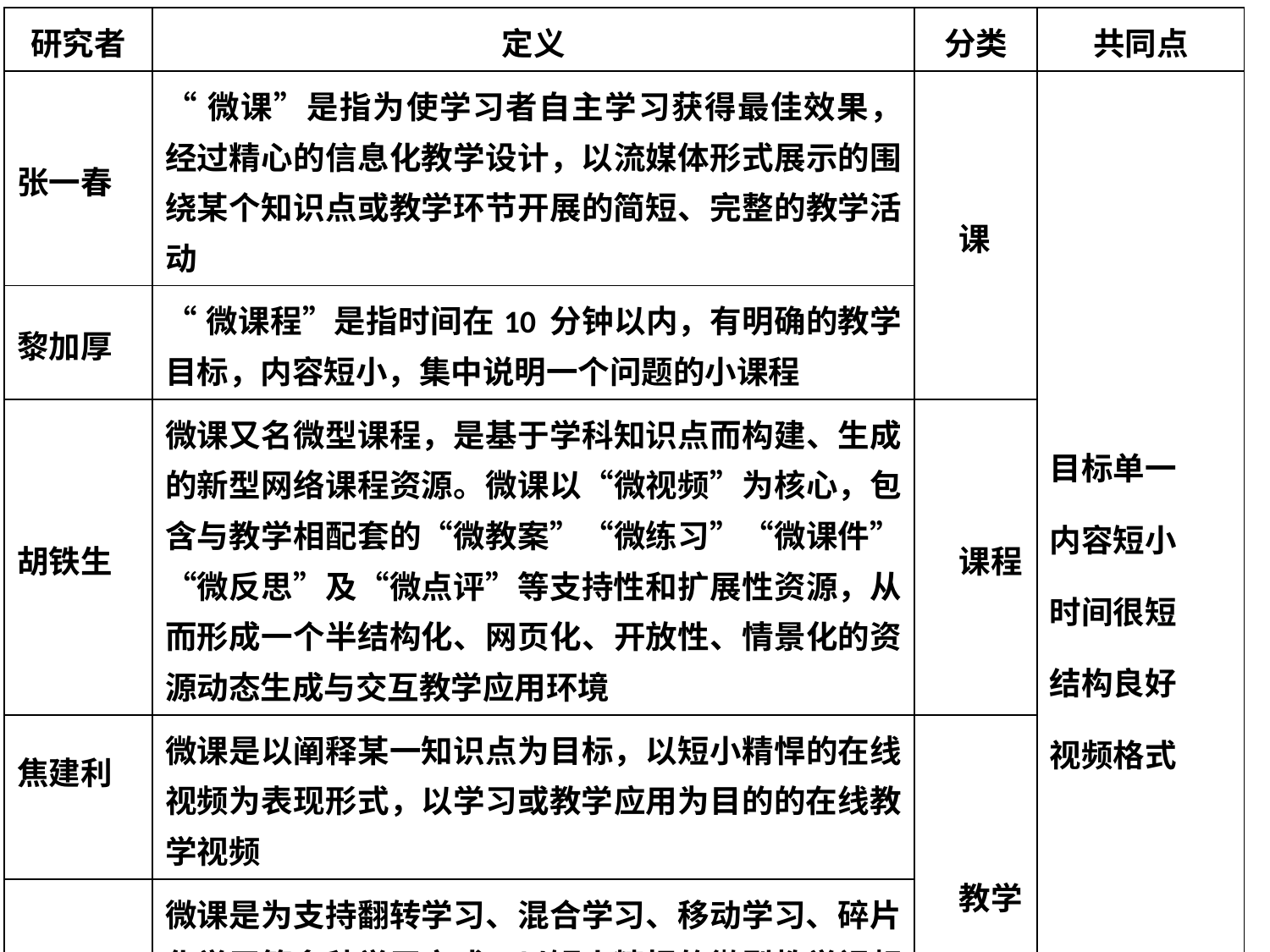

| 研究者 | 定义 | 分类 | 共同点 |
| --- | --- | --- | --- |
| 张一春 | “微课”是指为使学习者自主学习获得最佳效果，经过精心的信息化教学设计，以流媒体形式展示的围绕某个知识点或教学环节开展的简短、完整的教学活动 | 课 | 目标单一 内容短小 时间很短 结构良好 视频格式 |
| 黎加厚 | “微课程”是指时间在10 分钟以内，有明确的教学目标，内容短小，集中说明一个问题的小课程 |  |  |
| 胡铁生 | 微课又名微型课程，是基于学科知识点而构建、生成的新型网络课程资源。微课以“微视频”为核心，包含与教学相配套的“微教案”“微练习”“微课件”“微反思”及“微点评”等支持性和扩展性资源，从而形成一个半结构化、网页化、开放性、情景化的资源动态生成与交互教学应用环境 | 课程 |  |
| 焦建利 | 微课是以阐释某一知识点为目标，以短小精悍的在线视频为表现形式，以学习或教学应用为目的的在线教学视频 | 教学 　资源 |  |
| 郑小军 | 微课是为支持翻转学习、混合学习、移动学习、碎片化学习等多种学习方式，以短小精悍的微型教学视频为主要载体，针对某个学科知识点或教学环节而精心设计开发的一种情景化、趣味性、可视化的数字化学习资源包 |  |  |